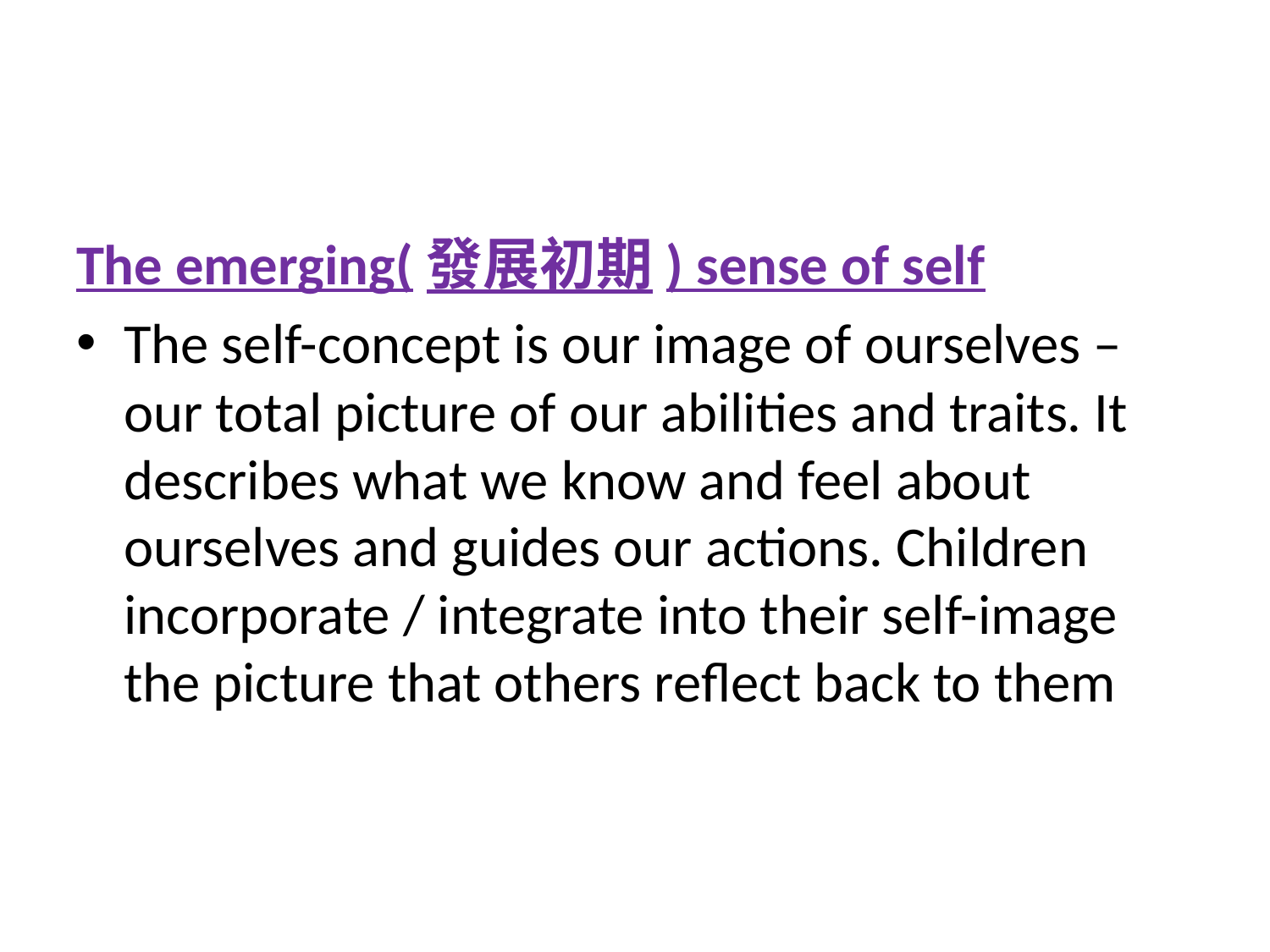

#
The emerging(發展初期) sense of self
The self-concept is our image of ourselves – our total picture of our abilities and traits. It describes what we know and feel about ourselves and guides our actions. Children incorporate / integrate into their self-image the picture that others reflect back to them